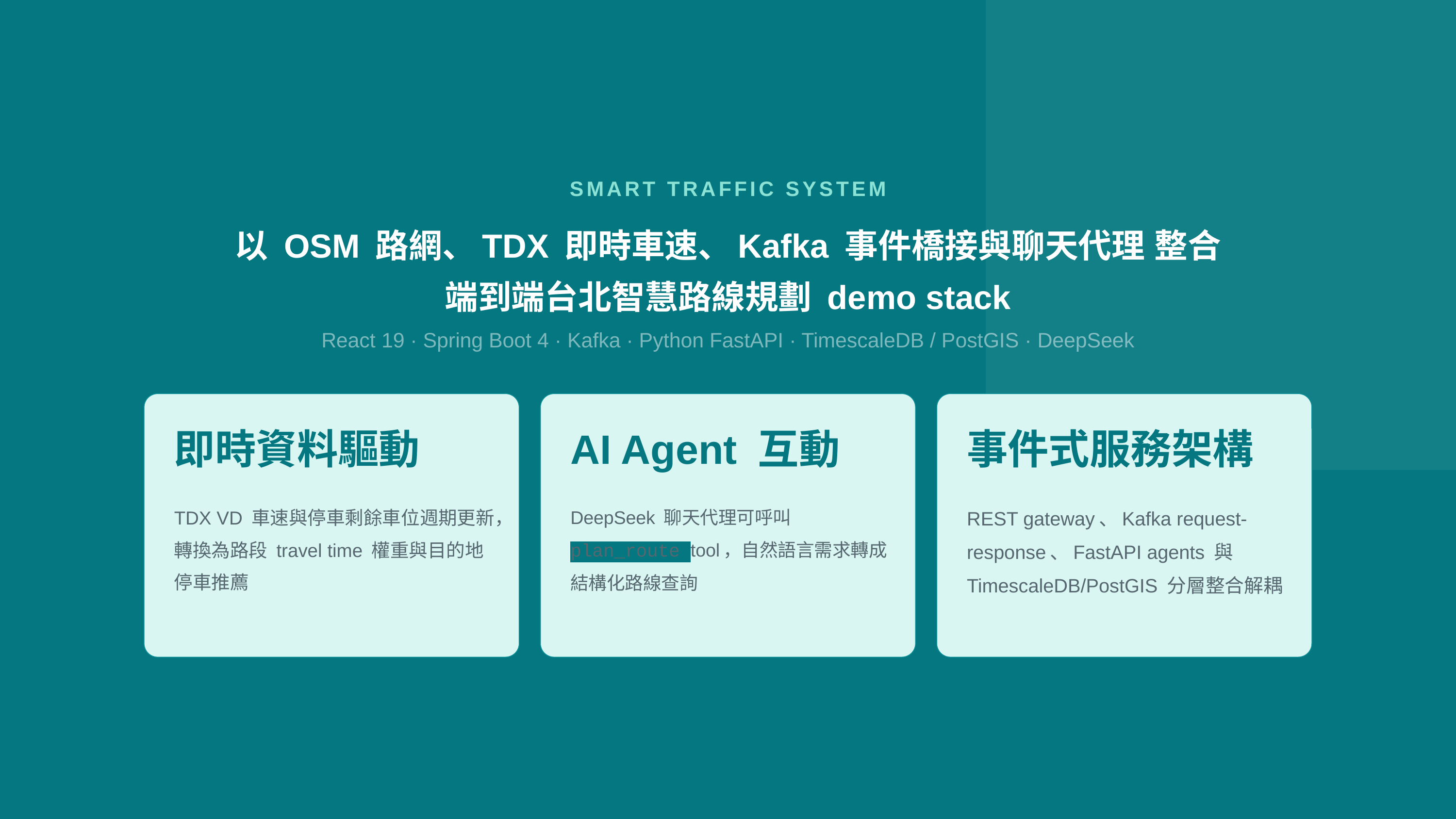

SMART TRAFFIC SYSTEM
以 OSM 路網、TDX 即時車速、Kafka 事件橋接與聊天代理 整合端到端台北智慧路線規劃 demo stack
React 19 · Spring Boot 4 · Kafka · Python FastAPI · TimescaleDB / PostGIS · DeepSeek

即時資料驅動
AI Agent 互動
事件式服務架構
TDX VD 車速與停車剩餘車位週期更新，轉換為路段 travel time 權重與目的地停車推薦
DeepSeek 聊天代理可呼叫 plan_route tool，自然語言需求轉成結構化路線查詢
REST gateway、Kafka request-response、FastAPI agents 與 TimescaleDB/PostGIS 分層整合解耦